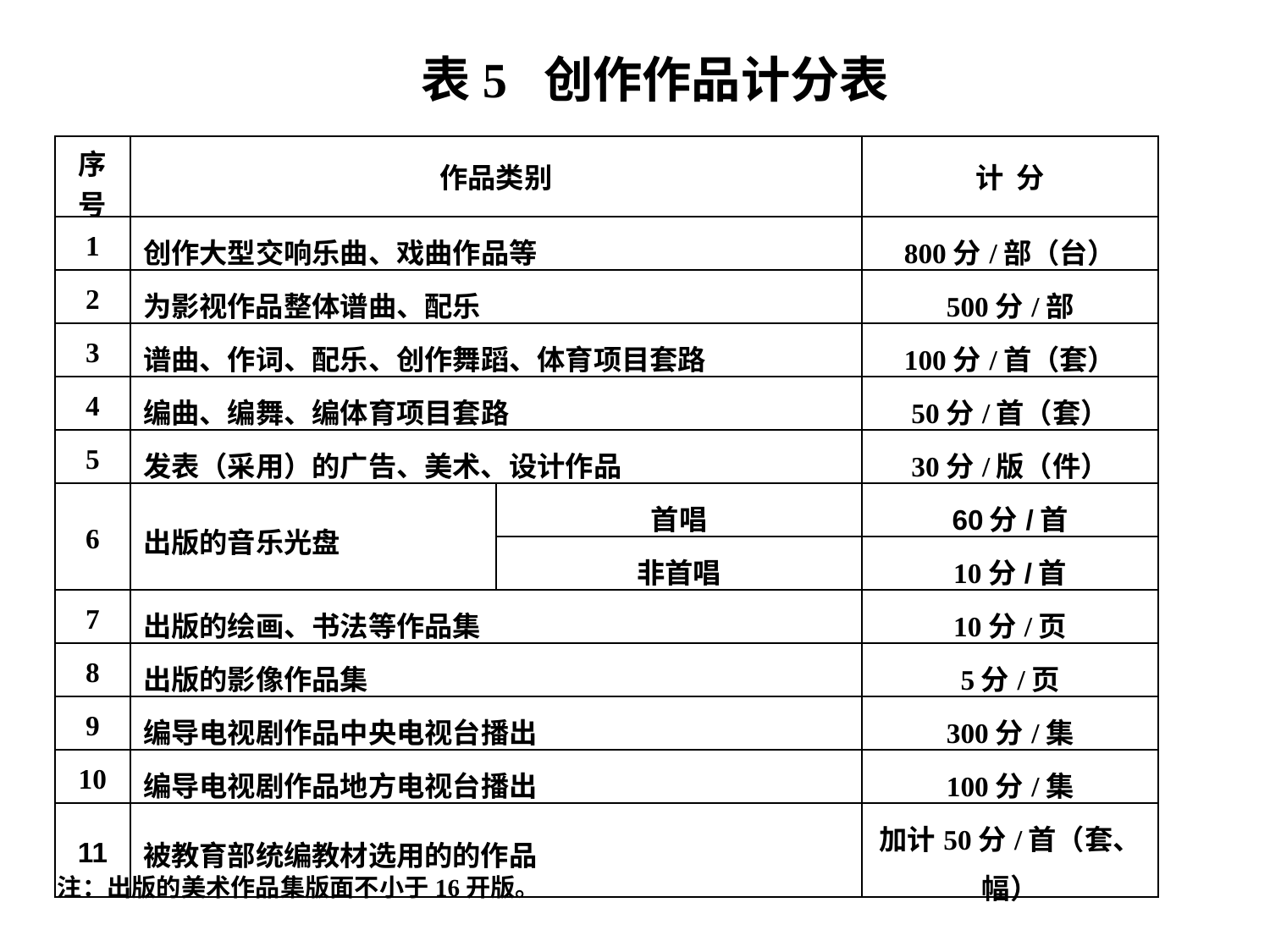

表5  创作作品计分表
| 序 号 | 作品类别 |  | 计 分 |
| --- | --- | --- | --- |
| 1 | 创作大型交响乐曲、戏曲作品等 |  | 800分/部（台） |
| 2 | 为影视作品整体谱曲、配乐 |  | 500分/部 |
| 3 | 谱曲、作词、配乐、创作舞蹈、体育项目套路 |  | 100分/首（套） |
| 4 | 编曲、编舞、编体育项目套路 |  | 50分/首（套） |
| 5 | 发表（采用）的广告、美术、设计作品 |  | 30分/版（件） |
| 6 | 出版的音乐光盘 | 首唱 | 60分/首 |
|  |  | 非首唱 | 10分/首 |
| 7 | 出版的绘画、书法等作品集 |  | 10分/页 |
| 8 | 出版的影像作品集 |  | 5分/页 |
| 9 | 编导电视剧作品中央电视台播出 |  | 300分/集 |
| 10 | 编导电视剧作品地方电视台播出 |  | 100分/集 |
| 11 | 被教育部统编教材选用的的作品 |  | 加计50分/首（套、幅） |
注：出版的美术作品集版面不小于16开版。